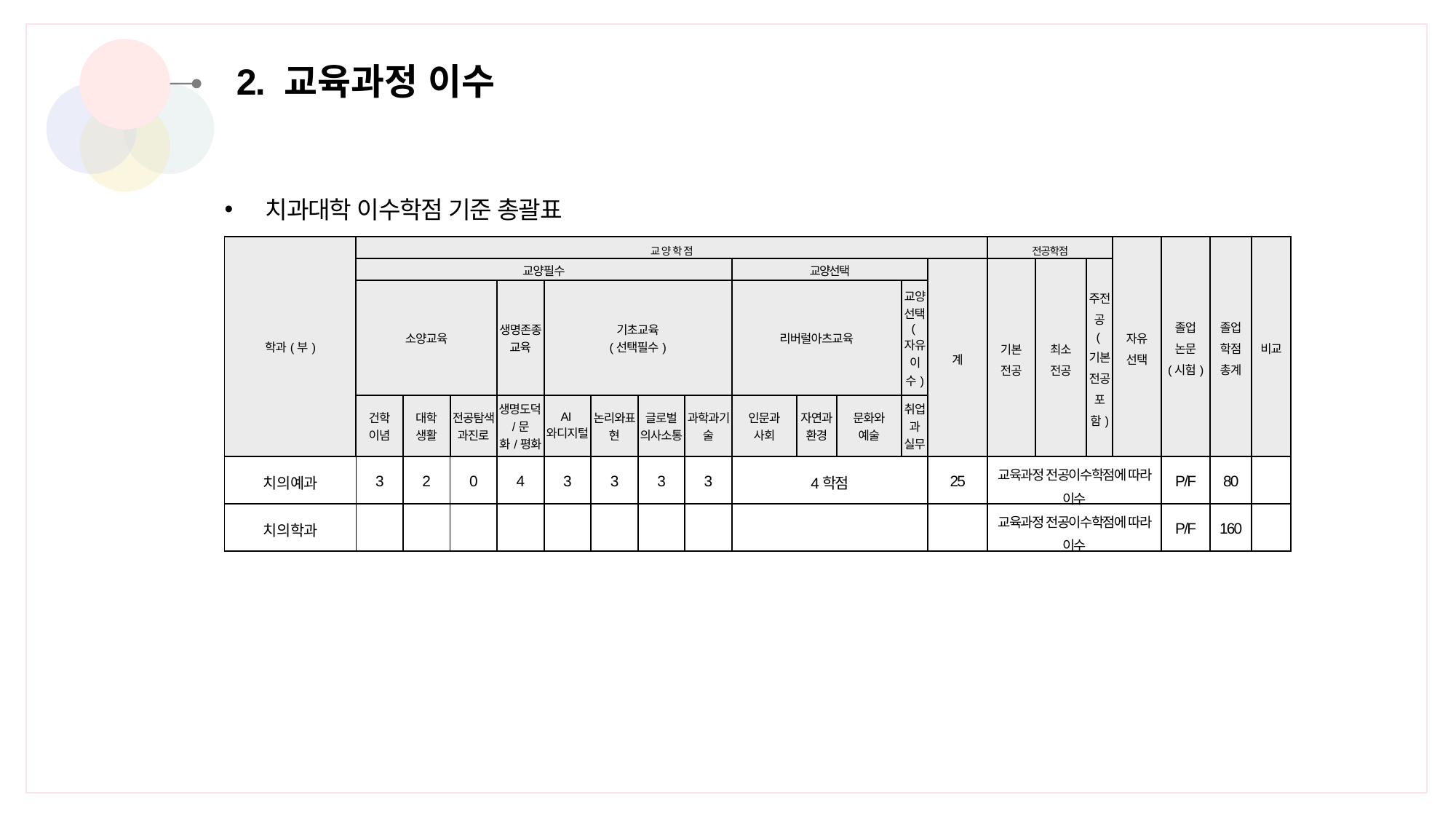

# 2. 교육과정 이수
치과대학 이수학점 기준 총괄표

| 학과(부) | 교 양 학 점 |  |  |  |  |  |  |  |  |  |  |  |  | 전공학점 |  |  | 자유 선택 | 졸업 논문 (시험) | 졸업 학점 총계 | 비교 |
| --- | --- | --- | --- | --- | --- | --- | --- | --- | --- | --- | --- | --- | --- | --- | --- | --- | --- | --- | --- | --- |
|  | 교양필수 |  |  |  |  |  |  |  | 교양선택 |  |  |  | 계 | 기본 전공 | 최소 전공 | 주전공 (기본 전공 포함) |  |  |  |  |
|  | 소양교육 |  |  | 생명존종교육 | 기초교육 (선택필수) |  |  |  | 리버럴아츠교육 |  |  | 교양선택 (자유이수) |  |  |  |  |  |  |  |  |
|  | 건학 이념 | 대학 생활 | 전공탐색과진로 | 생명도덕/문화/평화 | AI와디지털 | 논리와표현 | 글로벌 의사소통 | 과학과기술 | 인문과 사회 | 자연과 환경 | 문화와 예술 | 취업과 실무 |  |  |  |  |  |  |  |  |
| 치의예과 | 3 | 2 | 0 | 4 | 3 | 3 | 3 | 3 | 4학점 |  |  |  | 25 | 교육과정 전공이수학점에 따라 이수 |  |  |  | P/F | 80 |  |
| 치의학과 |  |  |  |  |  |  |  |  |  |  |  |  |  | 교육과정 전공이수학점에 따라 이수 |  |  |  | P/F | 160 |  |